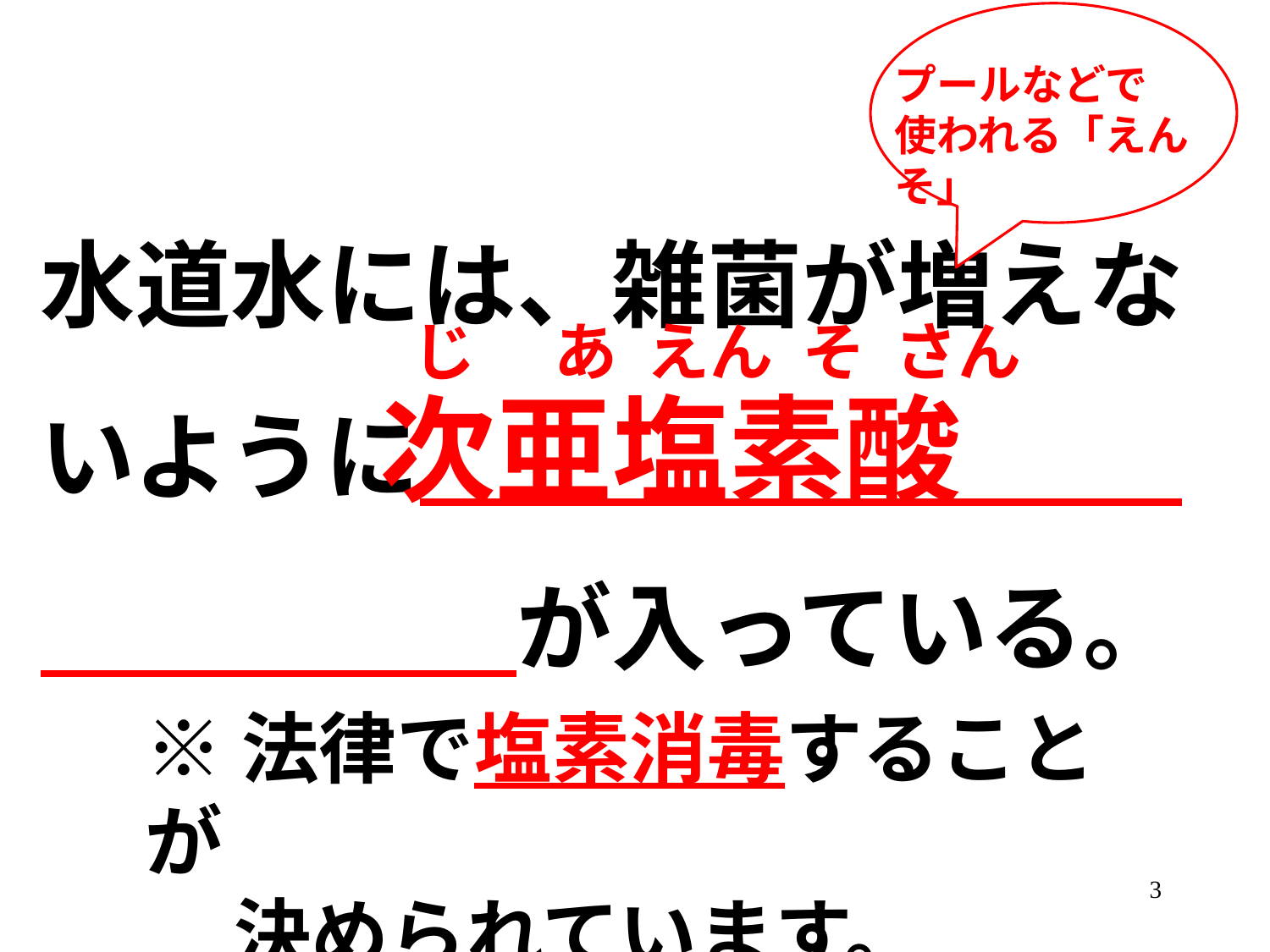

プールなどで
使われる「えんそ」
水道水には、雑菌が増えないように　　　　　　　　　　　　　が入っている。
じ　 あ  えん  そ  さん
次亜塩素酸
※法律で塩素消毒することが
    決められています。
3